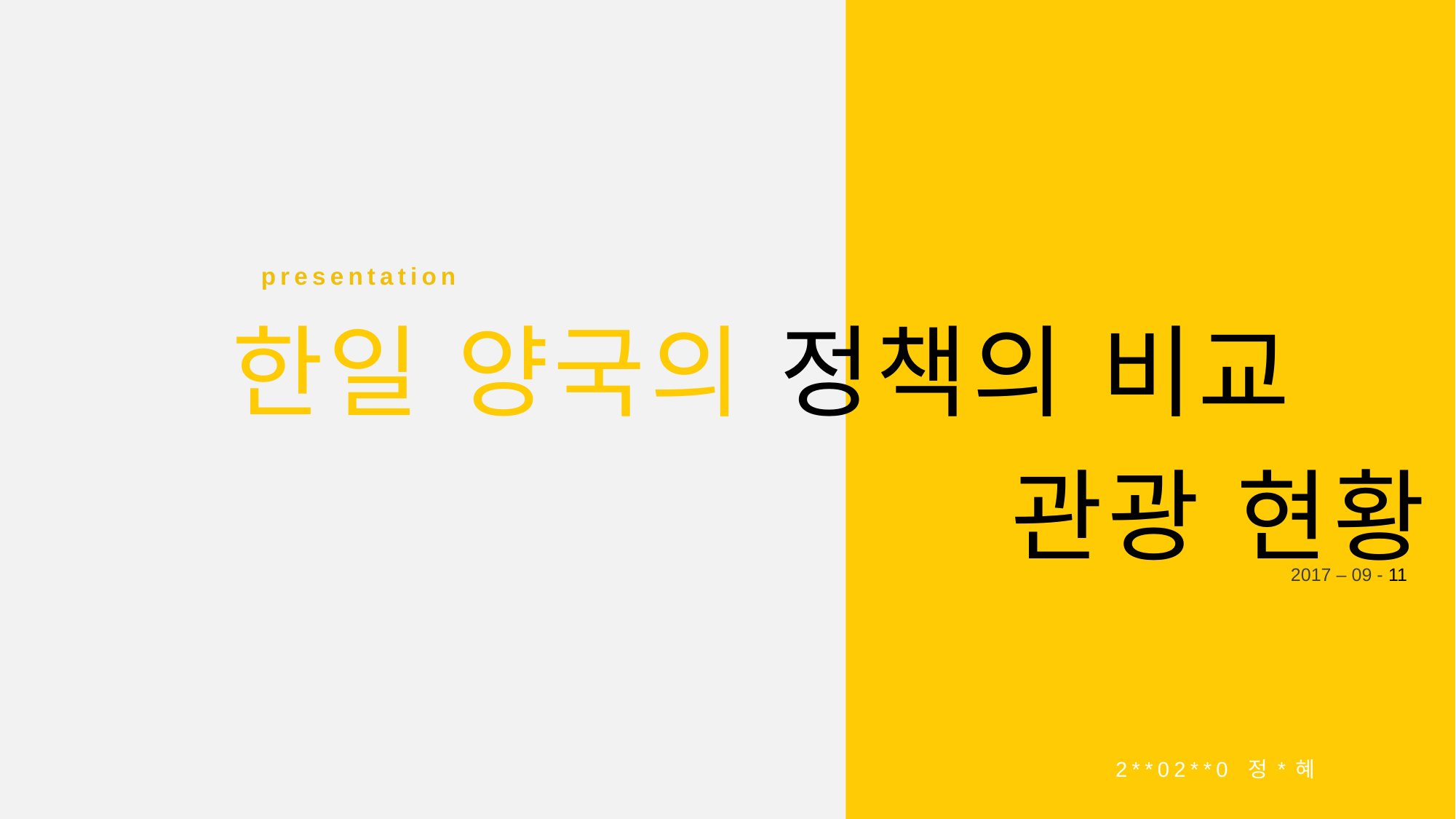

presentation
한일 양국의 정책의 비교     관광 현황
2017 – 09 - 11
2**02**0 정*혜